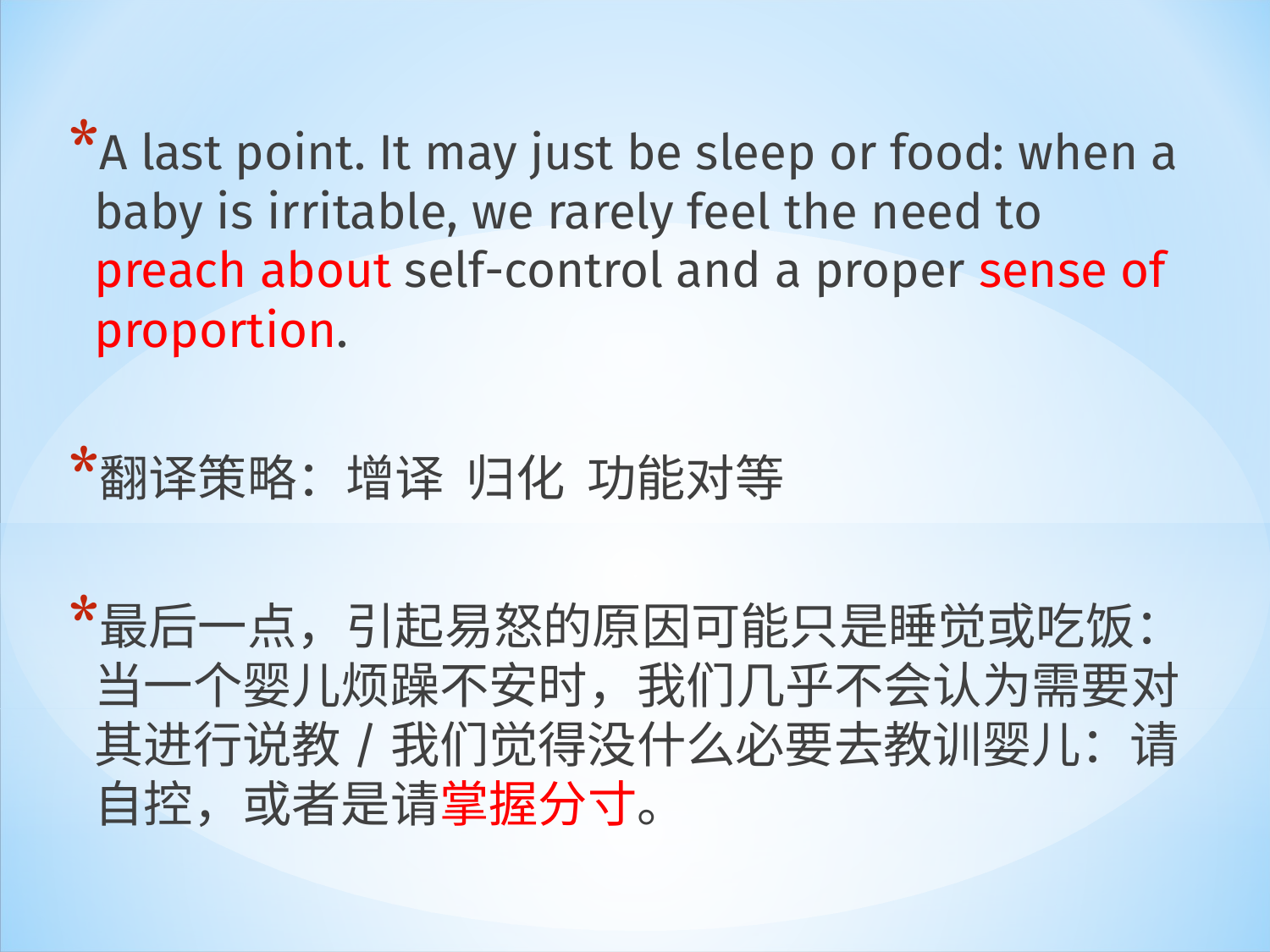

A last point. It may just be sleep or food: when a baby is irritable, we rarely feel the need to preach about self-control and a proper sense of proportion.

翻译策略：增译  归化  功能对等

最后一点，引起易怒的原因可能只是睡觉或吃饭：当一个婴儿烦躁不安时，我们几乎不会认为需要对其进行说教/我们觉得没什么必要去教训婴儿：请自控，或者是请掌握分寸。

#